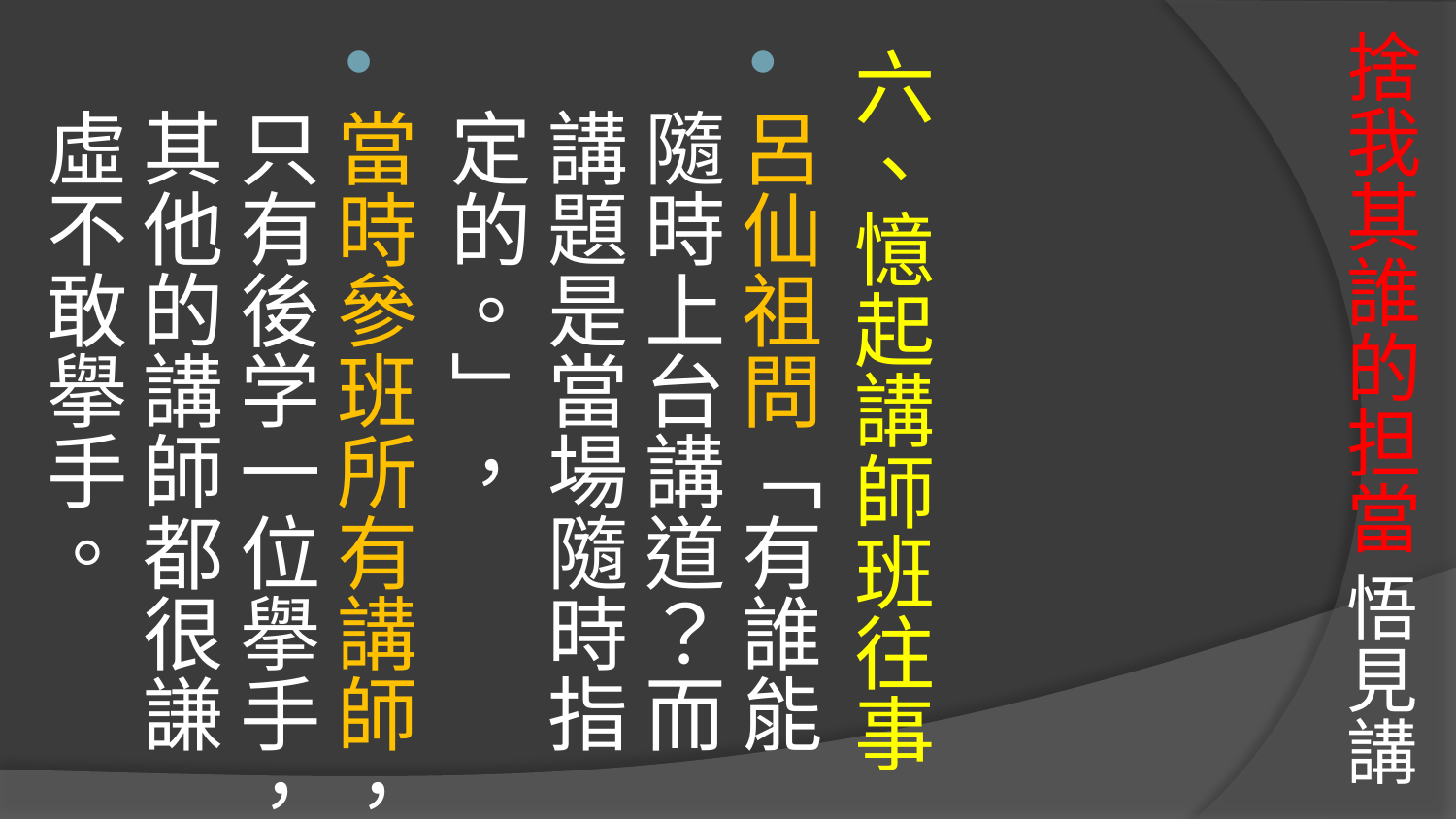

# 捨我其誰的担當 悟見講
六、憶起講師班往事
呂仙祖問「有誰能隨時上台講道？而講題是當場隨時指定的。」，
當時參班所有講師，只有後学一位擧手，其他的講師都很謙虛不敢擧手。